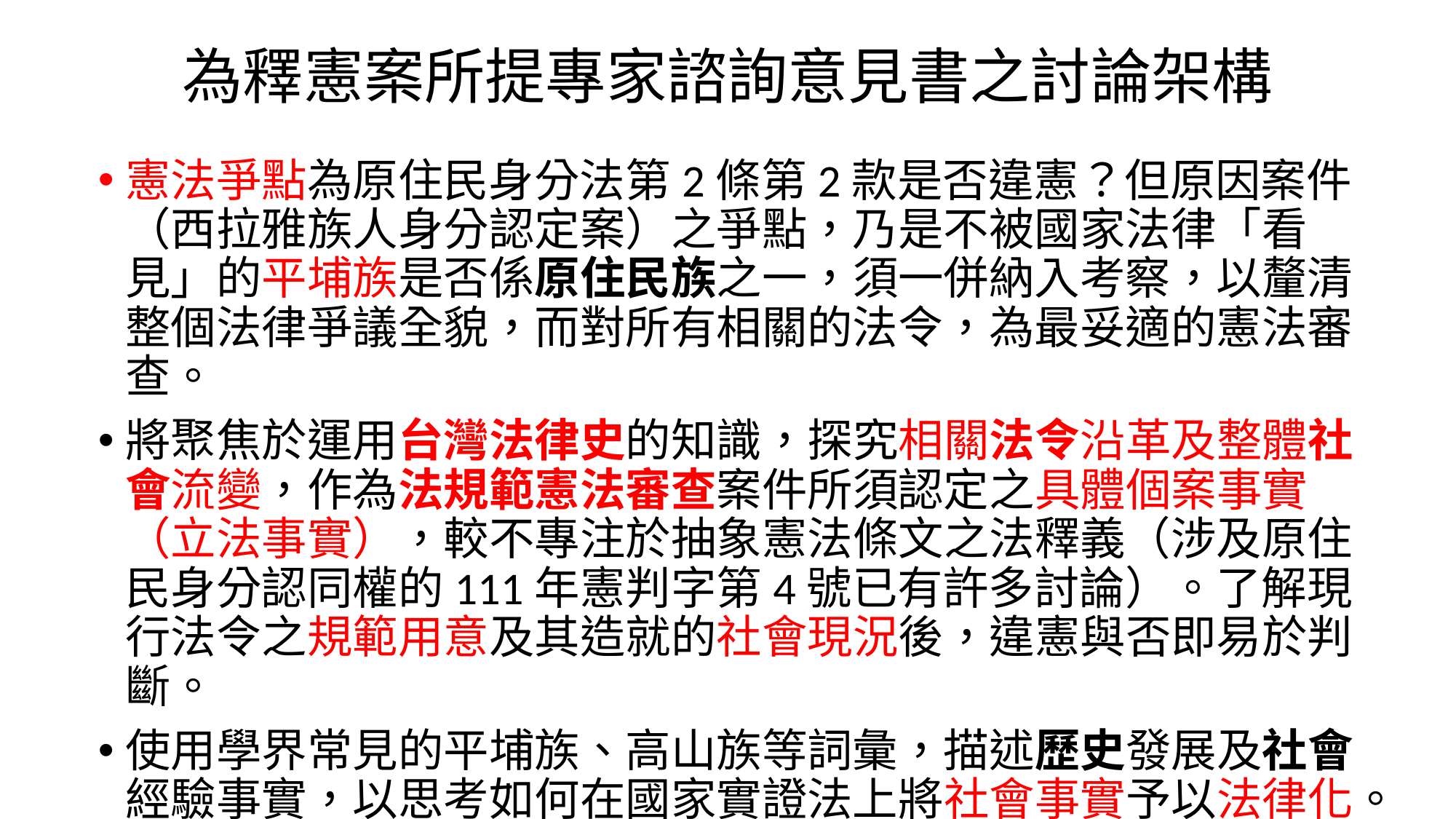

# 為釋憲案所提專家諮詢意見書之討論架構
憲法爭點為原住民身分法第2條第2款是否違憲？但原因案件（西拉雅族人身分認定案）之爭點，乃是不被國家法律「看見」的平埔族是否係原住民族之一，須一併納入考察，以釐清整個法律爭議全貌，而對所有相關的法令，為最妥適的憲法審查。
將聚焦於運用台灣法律史的知識，探究相關法令沿革及整體社會流變，作為法規範憲法審查案件所須認定之具體個案事實（立法事實），較不專注於抽象憲法條文之法釋義（涉及原住民身分認同權的111年憲判字第4號已有許多討論）。了解現行法令之規範用意及其造就的社會現況後，違憲與否即易於判斷。
使用學界常見的平埔族、高山族等詞彙，描述歷史發展及社會經驗事實，以思考如何在國家實證法上將社會事實予以法律化。